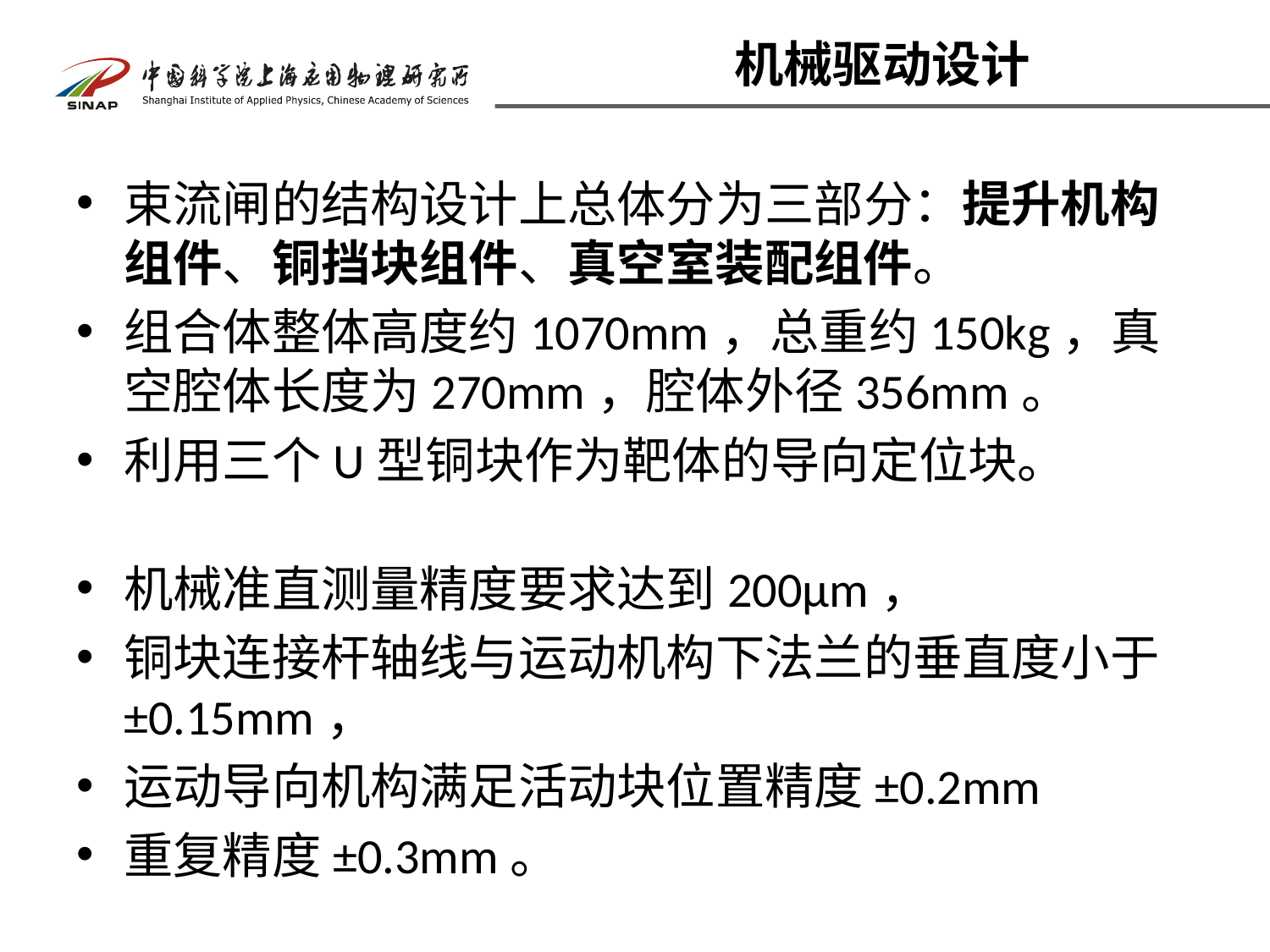

# 机械驱动设计
束流闸的结构设计上总体分为三部分：提升机构组件、铜挡块组件、真空室装配组件。
组合体整体高度约1070mm，总重约150kg，真空腔体长度为270mm，腔体外径356mm。
利用三个U型铜块作为靶体的导向定位块。

机械准直测量精度要求达到200μm，
铜块连接杆轴线与运动机构下法兰的垂直度小于±0.15mm，
运动导向机构满足活动块位置精度±0.2mm
重复精度±0.3mm。